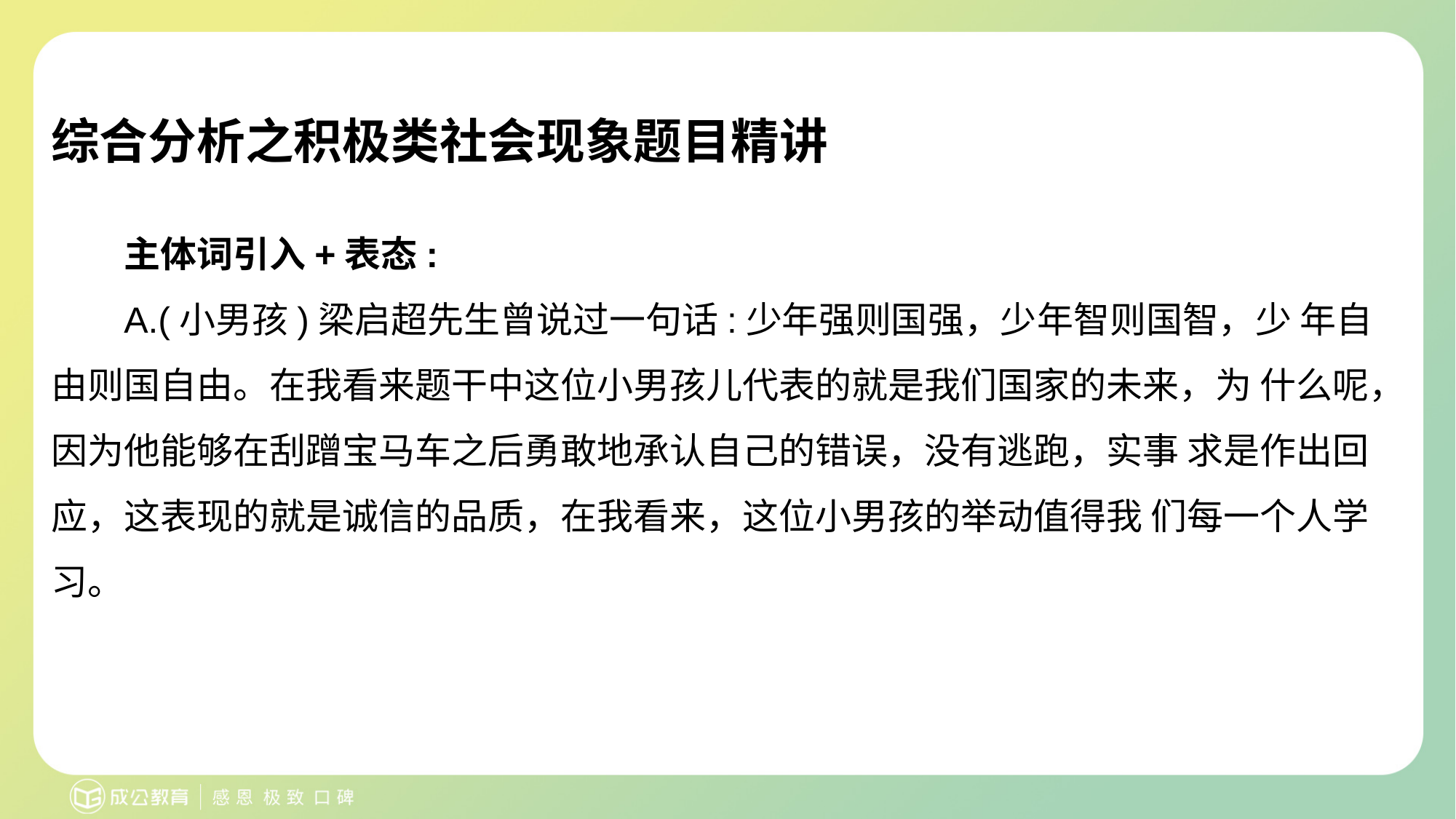

# 综合分析之积极类社会现象题目精讲

主体词引入+表态:
A.(小男孩)梁启超先生曾说过一句话:少年强则国强，少年智则国智，少 年自由则国自由。在我看来题干中这位小男孩儿代表的就是我们国家的未来，为 什么呢，因为他能够在刮蹭宝马车之后勇敢地承认自己的错误，没有逃跑，实事 求是作出回应，这表现的就是诚信的品质，在我看来，这位小男孩的举动值得我 们每一个人学习。